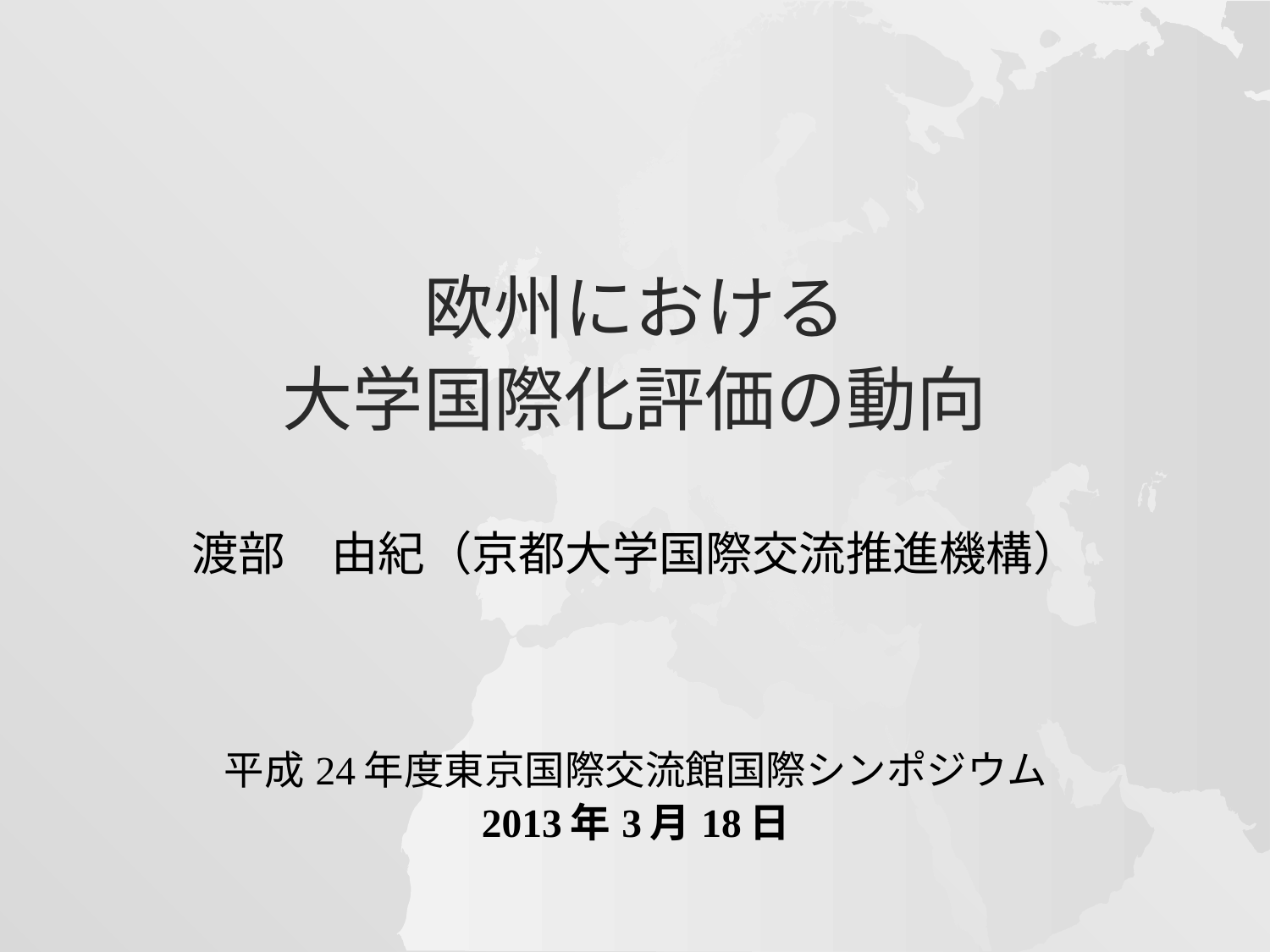

# 欧州における 大学国際化評価の動向
渡部　由紀（京都大学国際交流推進機構）

平成24年度東京国際交流館国際シンポジウム
2013年3月18日